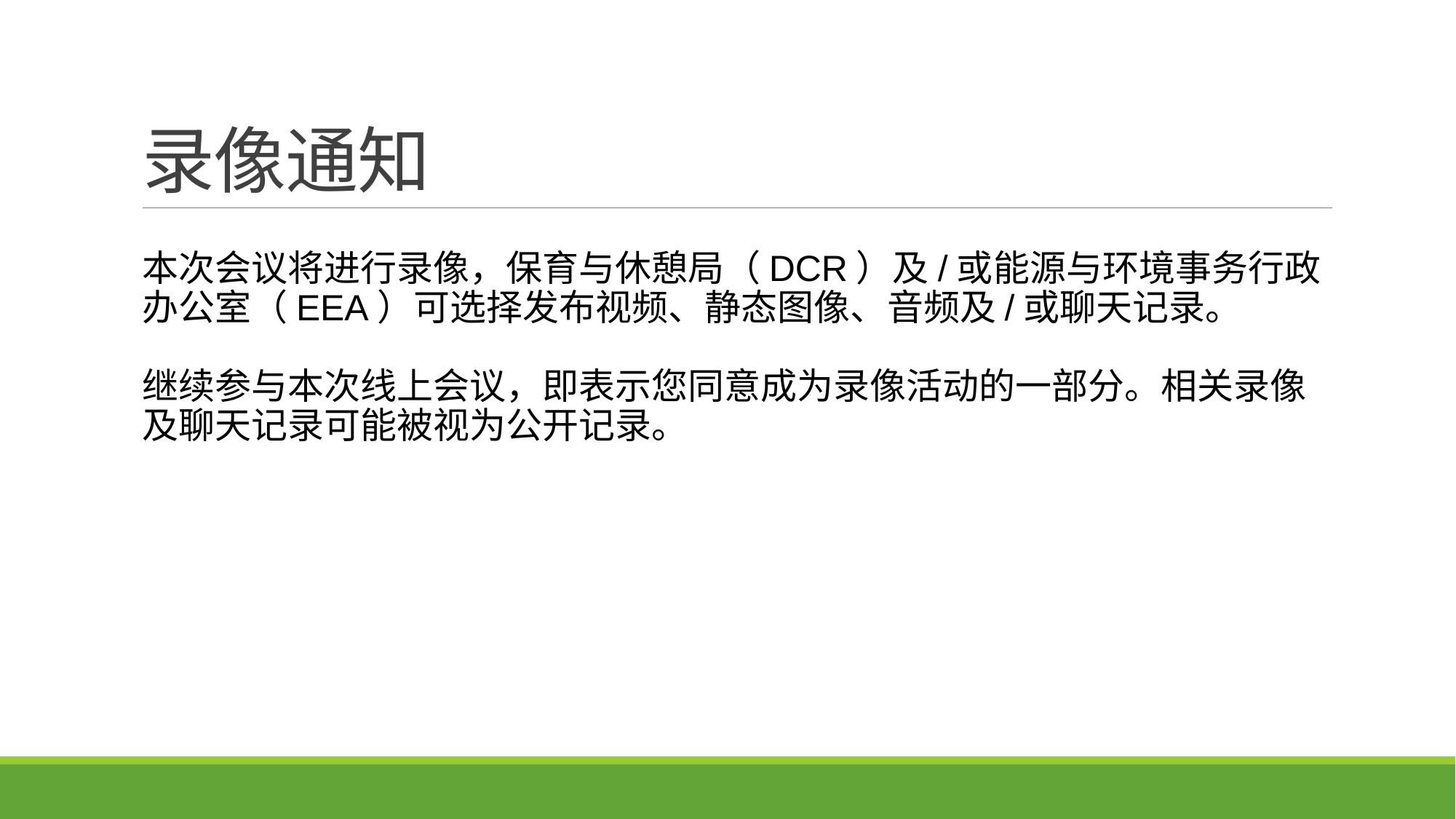

# 录像通知
本次会议将进行录像，保育与休憩局（DCR）及/或能源与环境事务行政办公室（EEA）可选择发布视频、静态图像、音频及/或聊天记录。
继续参与本次线上会议，即表示您同意成为录像活动的一部分。相关录像及聊天记录可能被视为公开记录。